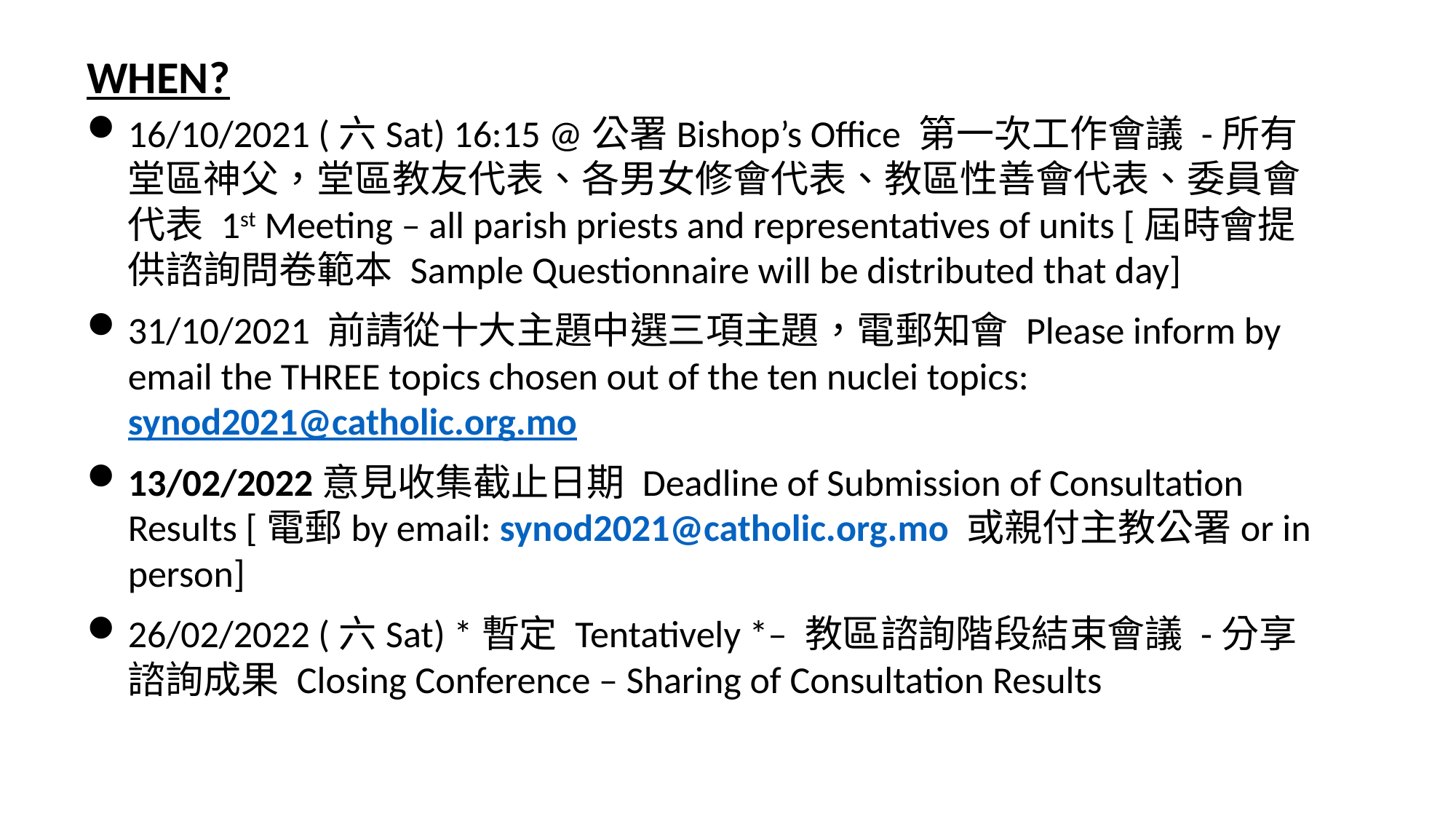

# WHEN?
16/10/2021 (六Sat) 16:15 @公署Bishop’s Office 第一次工作會議 -所有堂區神父，堂區教友代表、各男女修會代表、教區性善會代表、委員會代表 1st Meeting – all parish priests and representatives of units [屆時會提供諮詢問卷範本 Sample Questionnaire will be distributed that day]
31/10/2021 前請從十大主題中選三項主題，電郵知會 Please inform by email the THREE topics chosen out of the ten nuclei topics: synod2021@catholic.org.mo
13/02/2022意見收集截止日期 Deadline of Submission of Consultation Results [電郵by email: synod2021@catholic.org.mo 或親付主教公署or in person]
26/02/2022 (六Sat) *暫定 Tentatively *– 教區諮詢階段結束會議 -分享諮詢成果 Closing Conference – Sharing of Consultation Results